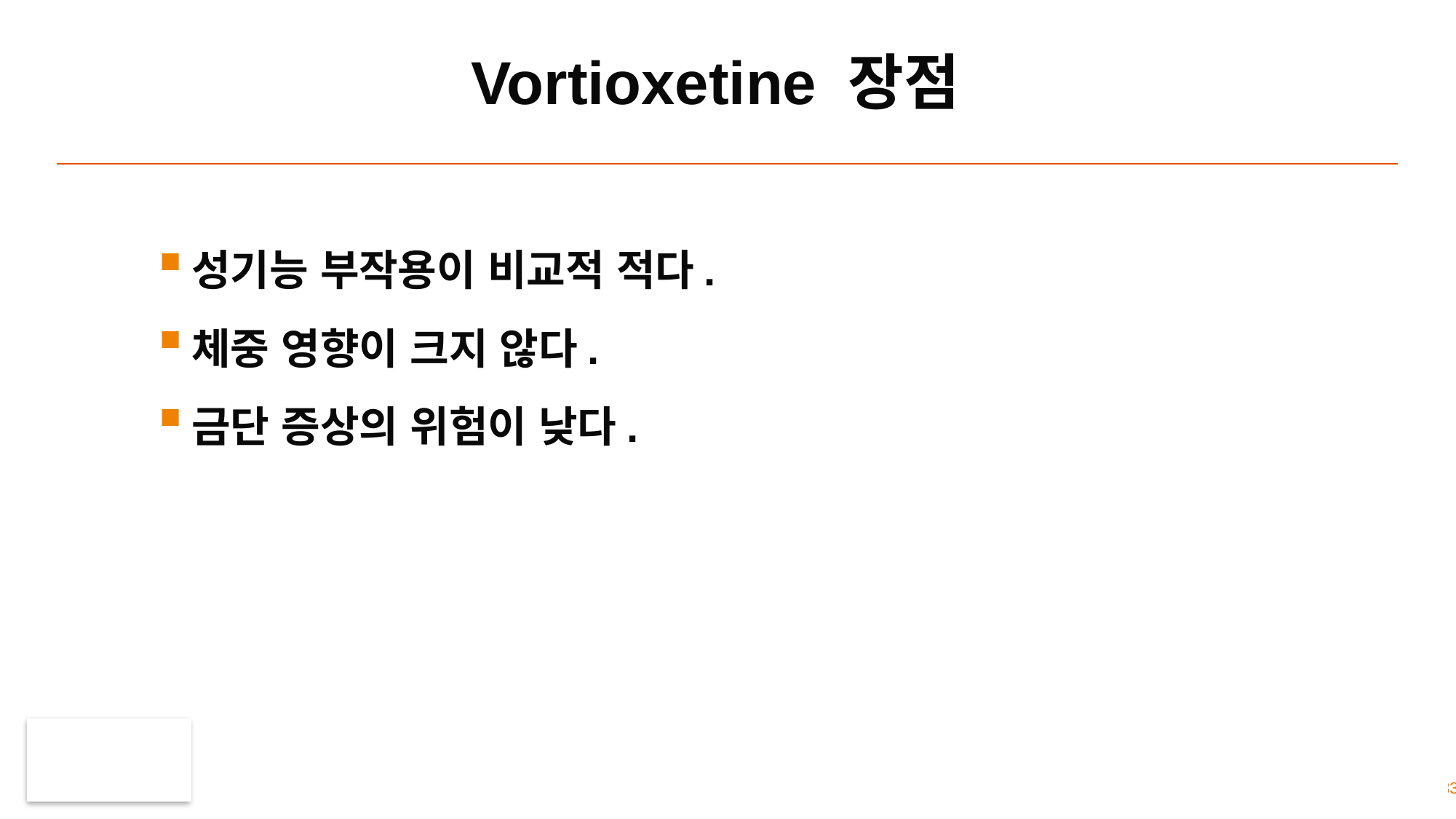

# Vortioxetine 장점
성기능 부작용이 비교적 적다.
체중 영향이 크지 않다.
금단 증상의 위험이 낮다.